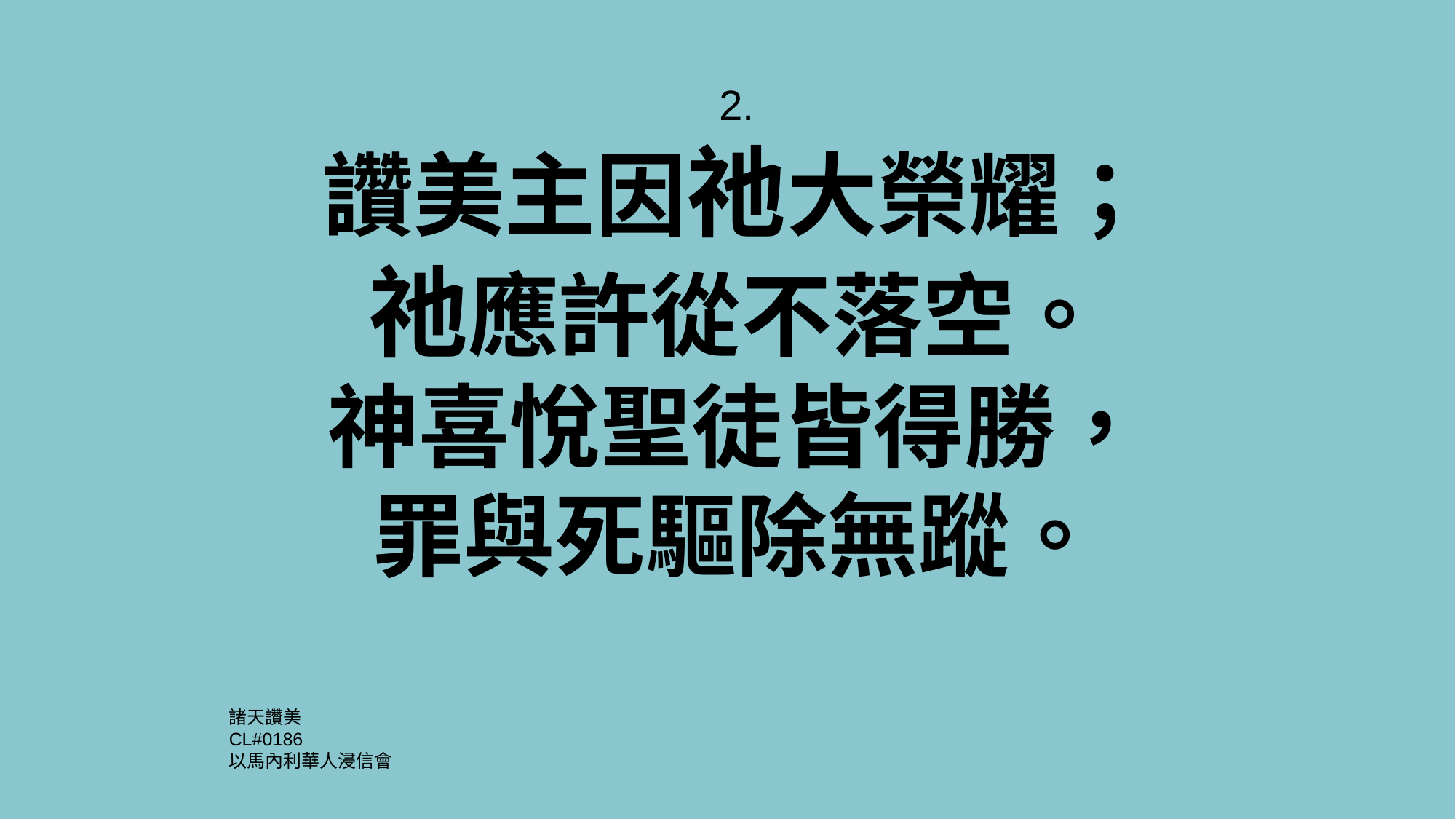

2.
讚美主因祂大榮耀；
祂應許從不落空。
神喜悅聖徒皆得勝，
罪與死驅除無蹤。
諸天讚美
CL#0186
以馬內利華人浸信會